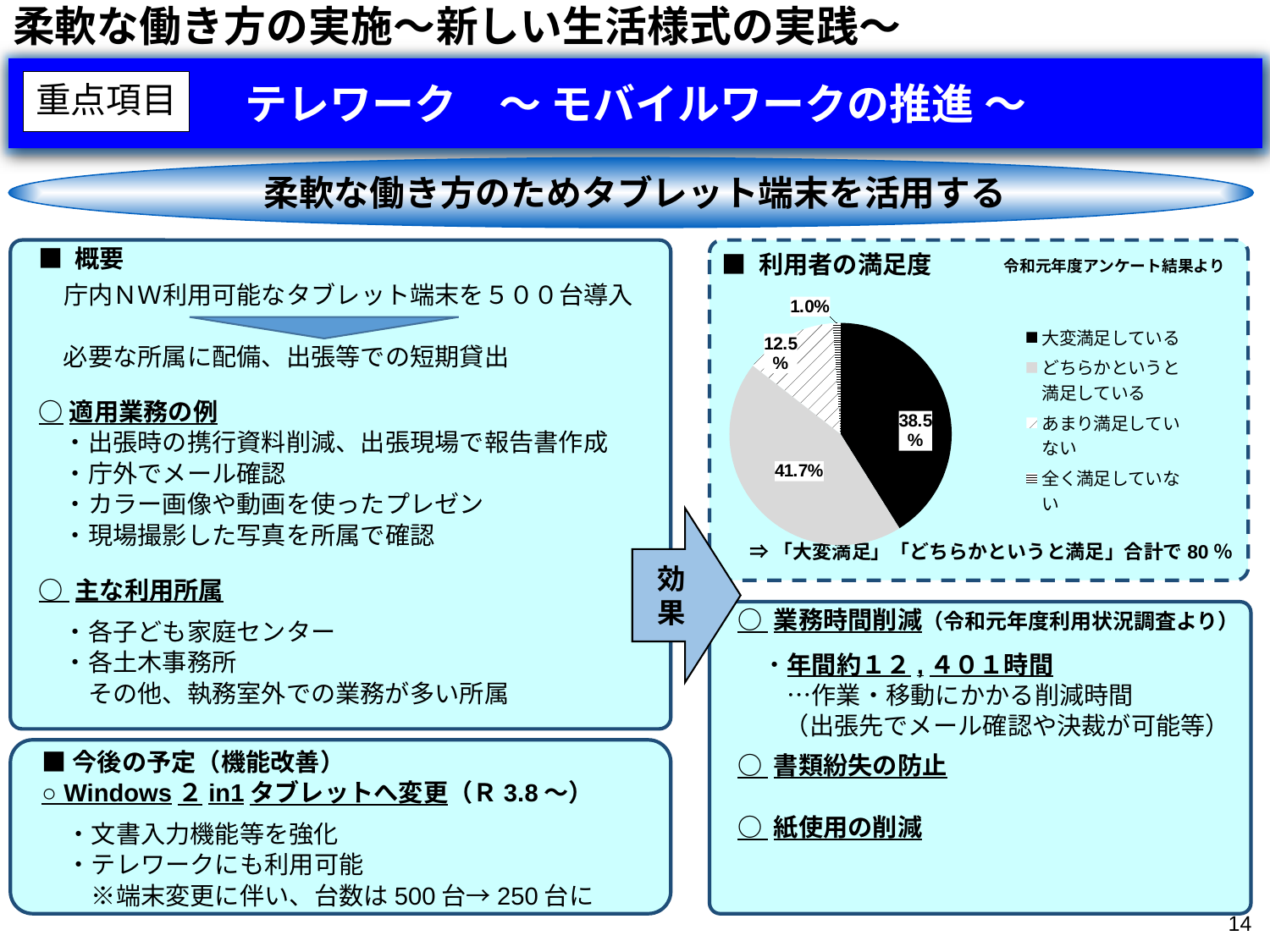

# 柔軟な働き方の実施～新しい生活様式の実践～
テレワーク　～ モバイルワークの推進 ～
重点項目

柔軟な働き方のためタブレット端末を活用する
■ 利用者の満足度
令和元年度アンケート結果より
■ 概要

　庁内ＮＷ利用可能なタブレット端末を５００台導入

　必要な所属に配備、出張等での短期貸出

○適用業務の例
　・出張時の携行資料削減、出張現場で報告書作成
　・庁外でメール確認
　・カラー画像や動画を使ったプレゼン
　・現場撮影した写真を所属で確認

○ 主な利用所属

　・各子ども家庭センター
　・各土木事務所
　　その他、執務室外での業務が多い所属

### Chart

| Category |  |
|---|---|
| 大変満足している | 0.3854166666666667 |
| どちらかというと満足している | 0.4166666666666667 |
| あまり満足していない | 0.125 |
| 全く満足していない | 0.010416666666666666 |
⇒「大変満足」「どちらかというと満足」合計で80％
効果
○ 業務時間削減（令和元年度利用状況調査より）

　・年間約１２,４０１時間
　　…作業・移動にかかる削減時間
   　（出張先でメール確認や決裁が可能等）

○ 書類紛失の防止

○ 紙使用の削減
■今後の予定（機能改善）
○ Windows２in1タブレットへ変更（Ｒ3.8～）

　・文書入力機能等を強化
　・テレワークにも利用可能
　　※端末変更に伴い、台数は500台→250台に

14